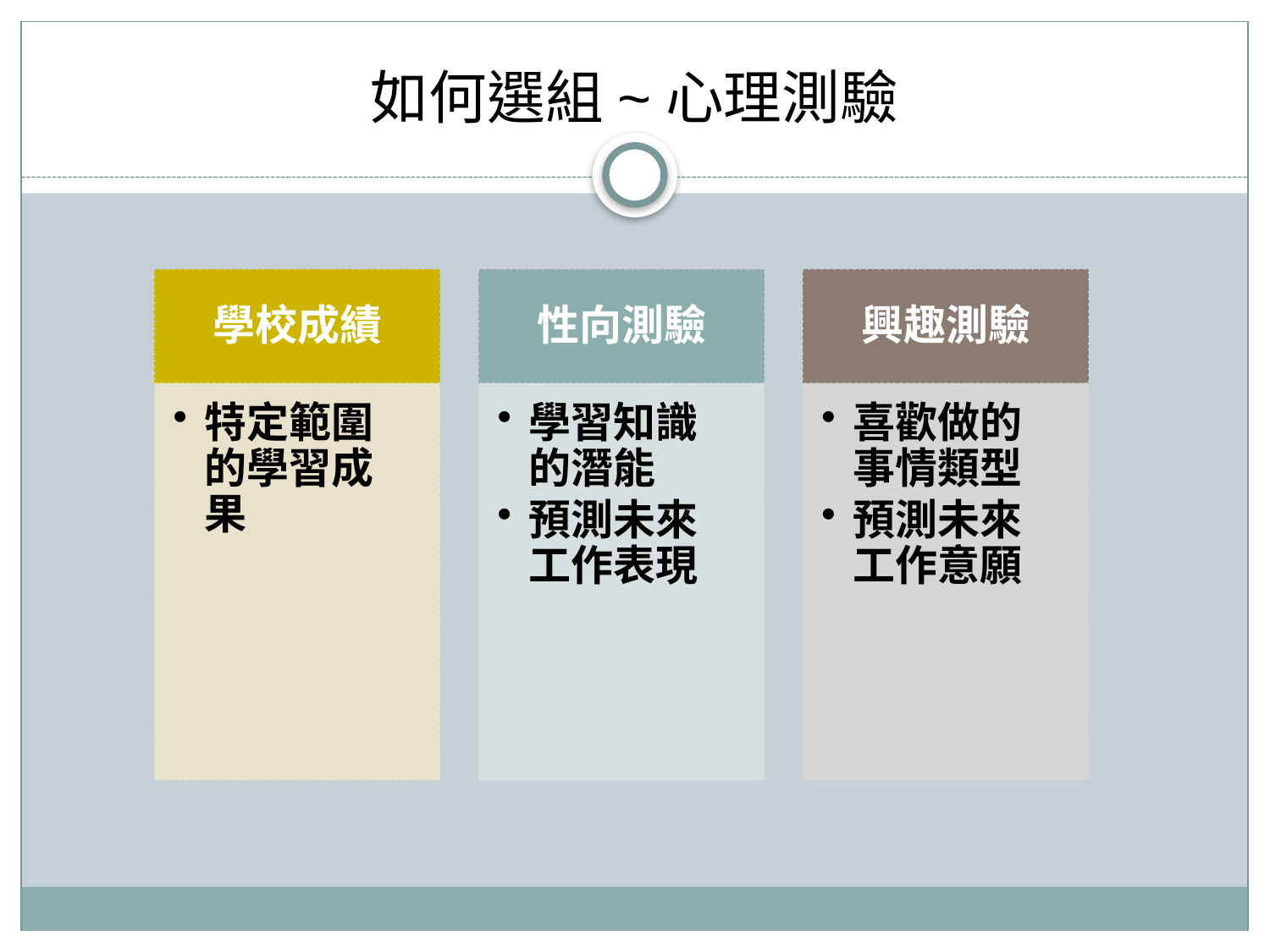

# 如何選組~心理測驗
學校成績
特定範圍的學習成果
性向測驗
學習知識的潛能
預測未來工作表現
興趣測驗
喜歡做的事情類型
預測未來工作意願